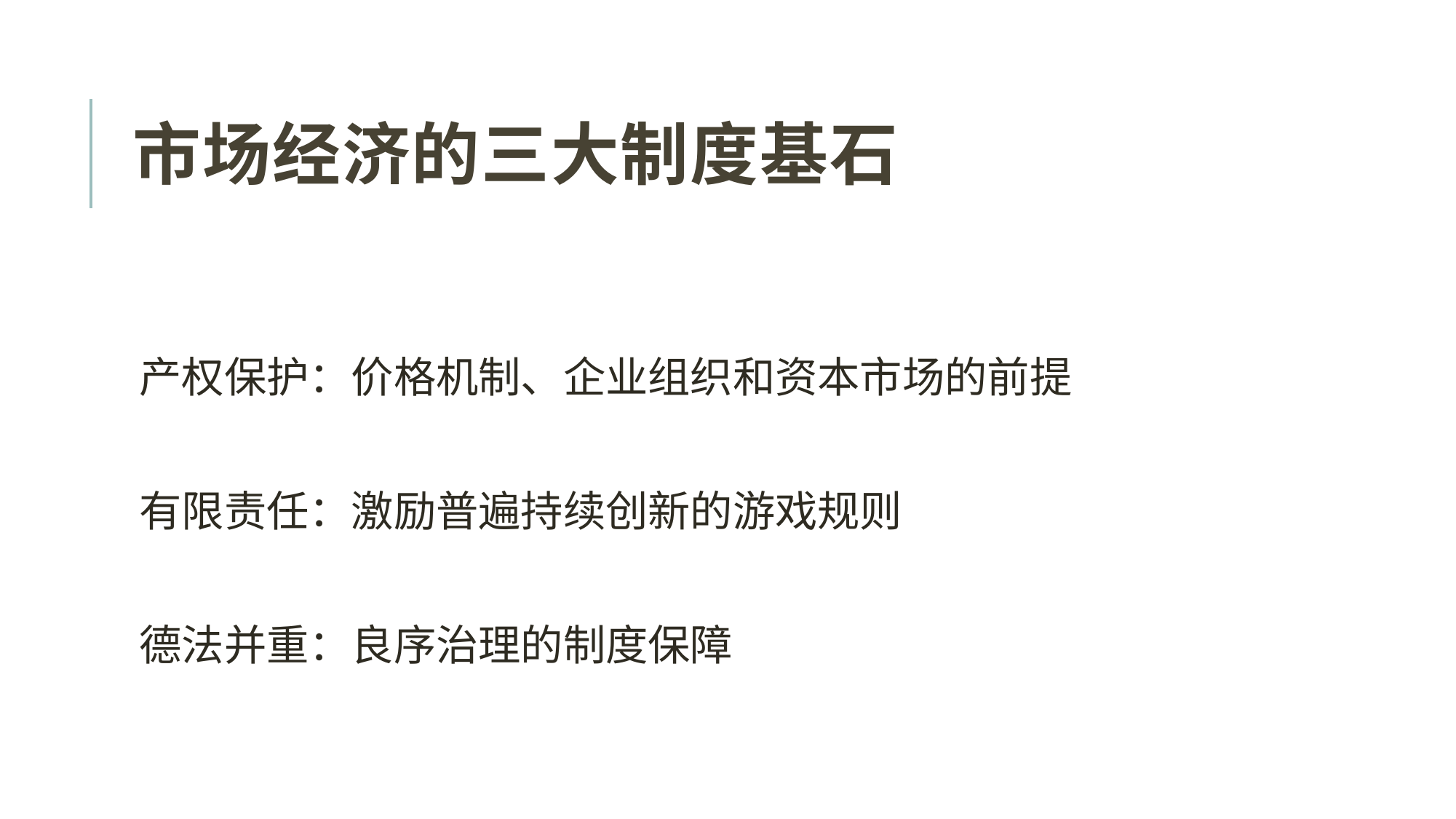

# 市场经济的三大制度基石
产权保护：价格机制、企业组织和资本市场的前提

有限责任：激励普遍持续创新的游戏规则

德法并重：良序治理的制度保障